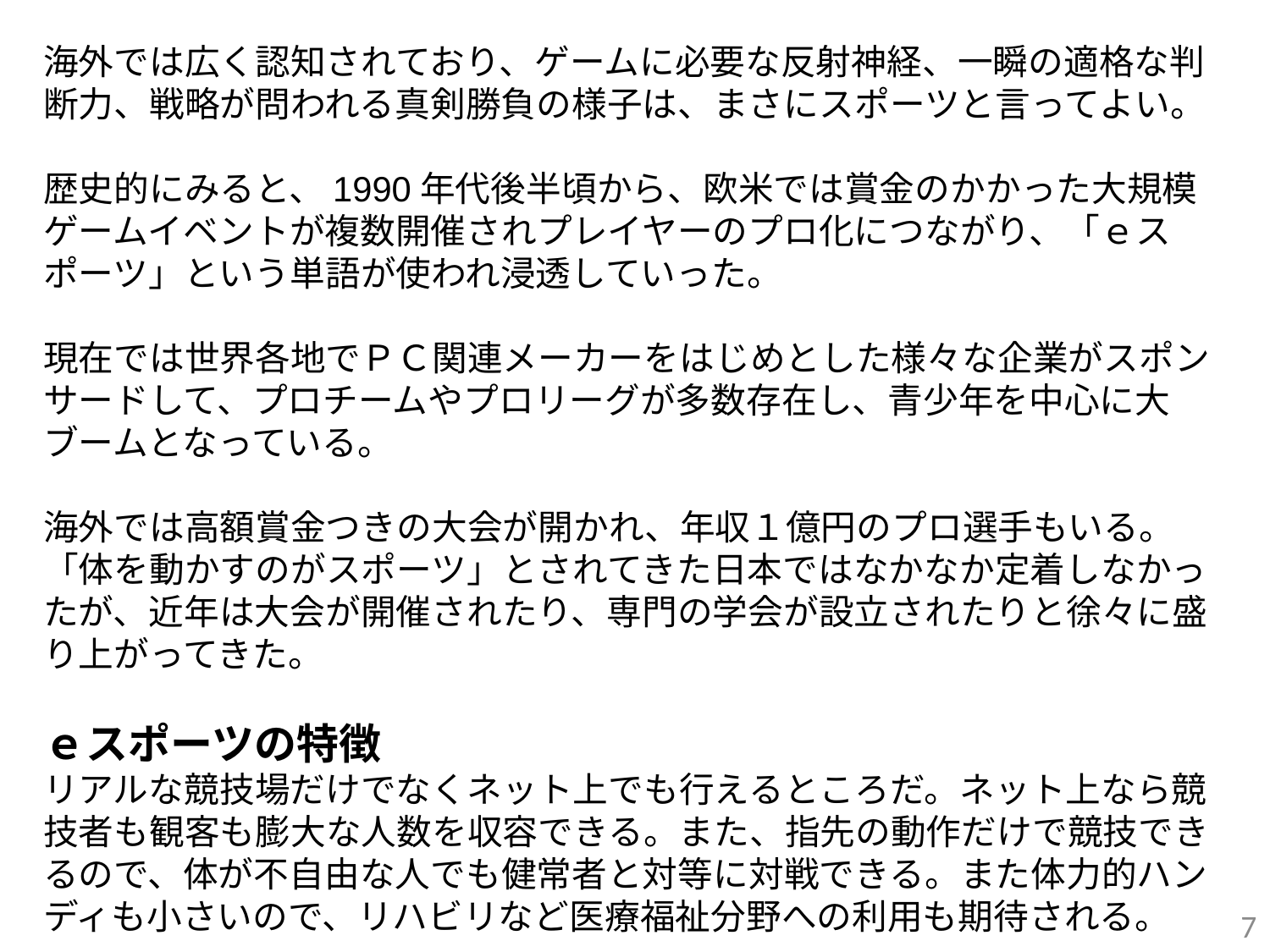

海外では広く認知されており、ゲームに必要な反射神経、一瞬の適格な判断力、戦略が問われる真剣勝負の様子は、まさにスポーツと言ってよい。

歴史的にみると、1990年代後半頃から、欧米では賞金のかかった大規模ゲームイベントが複数開催されプレイヤーのプロ化につながり、「ｅスポーツ」という単語が使われ浸透していった。

現在では世界各地でＰＣ関連メーカーをはじめとした様々な企業がスポンサードして、プロチームやプロリーグが多数存在し、青少年を中心に大ブームとなっている。

海外では高額賞金つきの大会が開かれ、年収１億円のプロ選手もいる。「体を動かすのがスポーツ」とされてきた日本ではなかなか定着しなかったが、近年は大会が開催されたり、専門の学会が設立されたりと徐々に盛り上がってきた。

ｅスポーツの特徴
リアルな競技場だけでなくネット上でも行えるところだ。ネット上なら競技者も観客も膨大な人数を収容できる。また、指先の動作だけで競技できるので、体が不自由な人でも健常者と対等に対戦できる。また体力的ハンディも小さいので、リハビリなど医療福祉分野への利用も期待される。

7